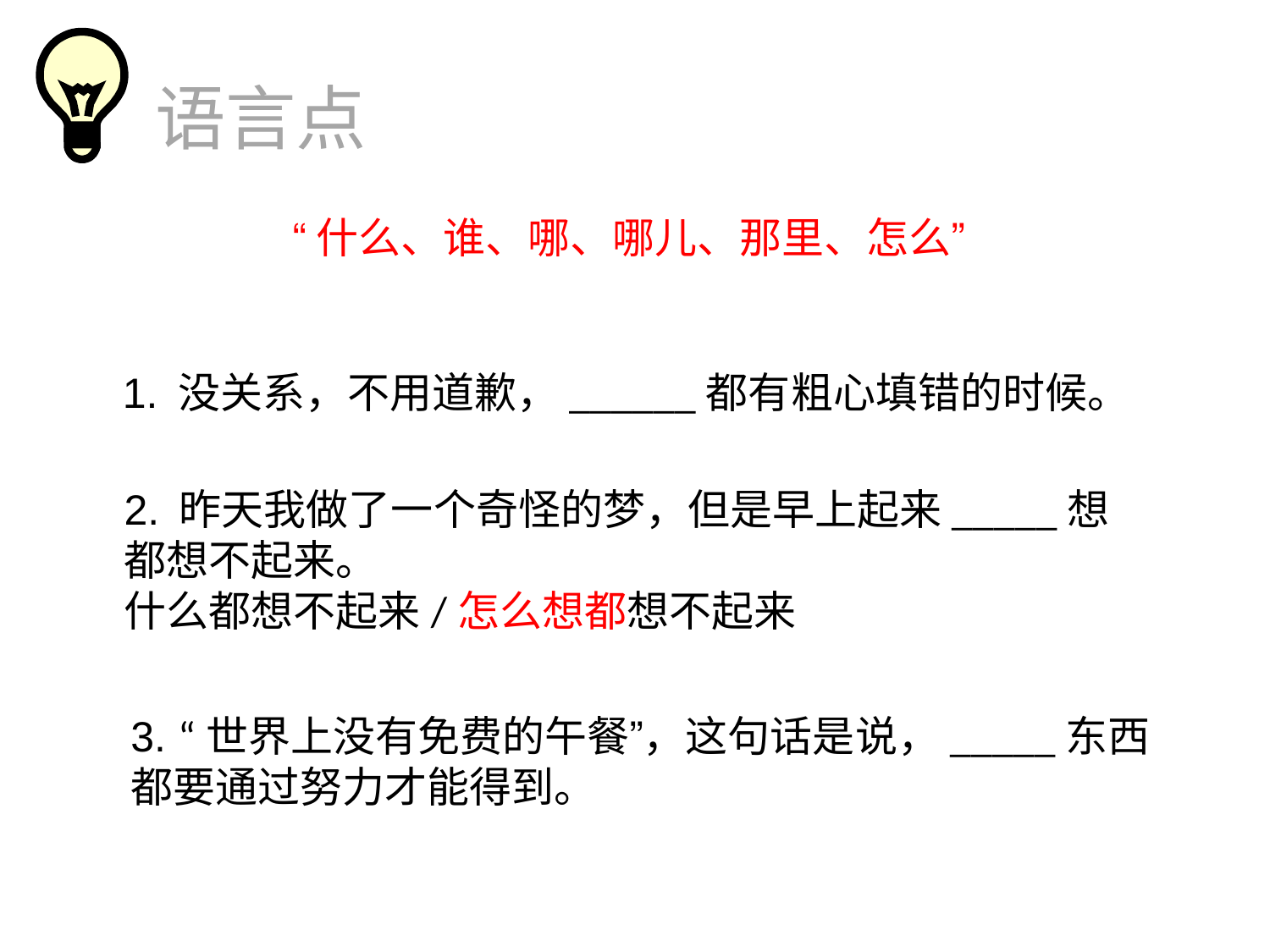

语言点
“什么、谁、哪、哪儿、那里、怎么”
1. 没关系，不用道歉，______都有粗心填错的时候。
2. 昨天我做了一个奇怪的梦，但是早上起来_____想都想不起来。
什么都想不起来/怎么想都想不起来
3. “世界上没有免费的午餐”，这句话是说，_____东西都要通过努力才能得到。